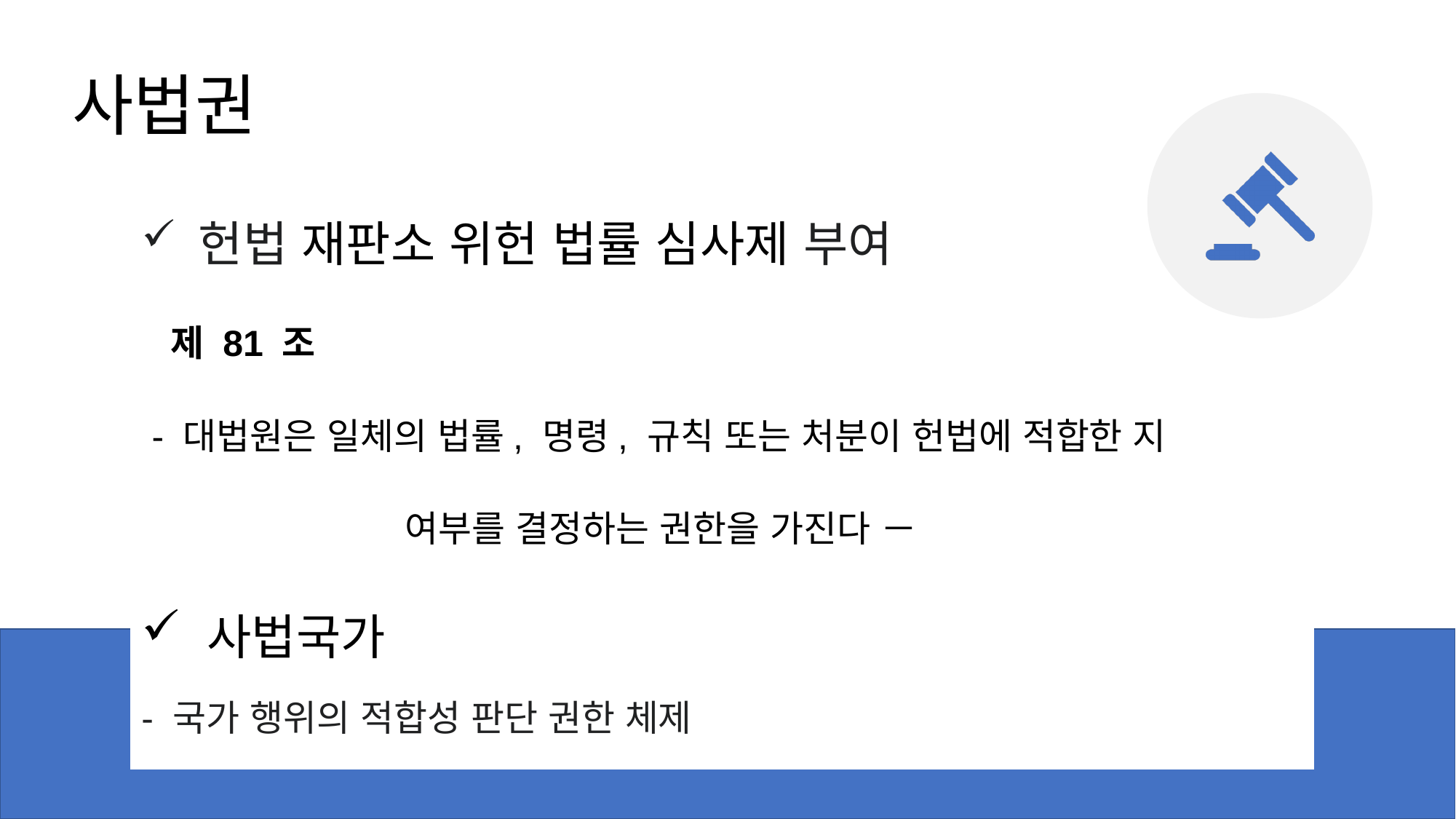

사법권

 헌법 재판소 위헌 법률 심사제 부여
  제 81 조
 - 대법원은 일체의 법률, 명령, 규칙 또는 처분이 헌법에 적합한 지
                         여부를 결정하는 권한을 가진다 －
 사법국가
- 국가 행위의 적합성 판단 권한 체제